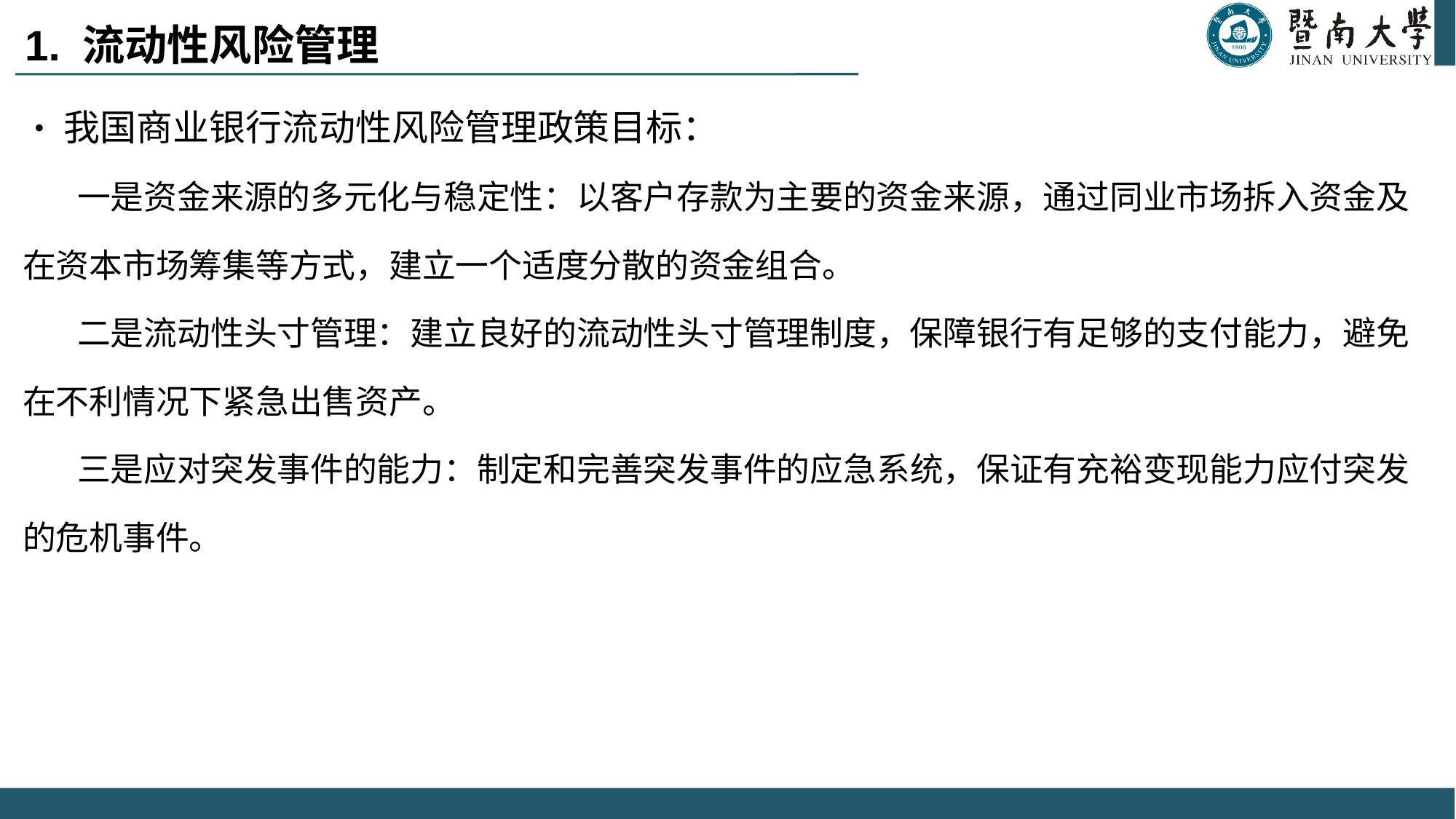

# 1. 流动性风险管理

•我国商业银行流动性风险管理政策目标：
一是资金来源的多元化与稳定性：以客户存款为主要的资金来源，通过同业市场拆入资金及在资本市场筹集等方式，建立一个适度分散的资金组合。
二是流动性头寸管理：建立良好的流动性头寸管理制度，保障银行有足够的支付能力，避免在不利情况下紧急出售资产。
三是应对突发事件的能力：制定和完善突发事件的应急系统，保证有充裕变现能力应付突发的危机事件。